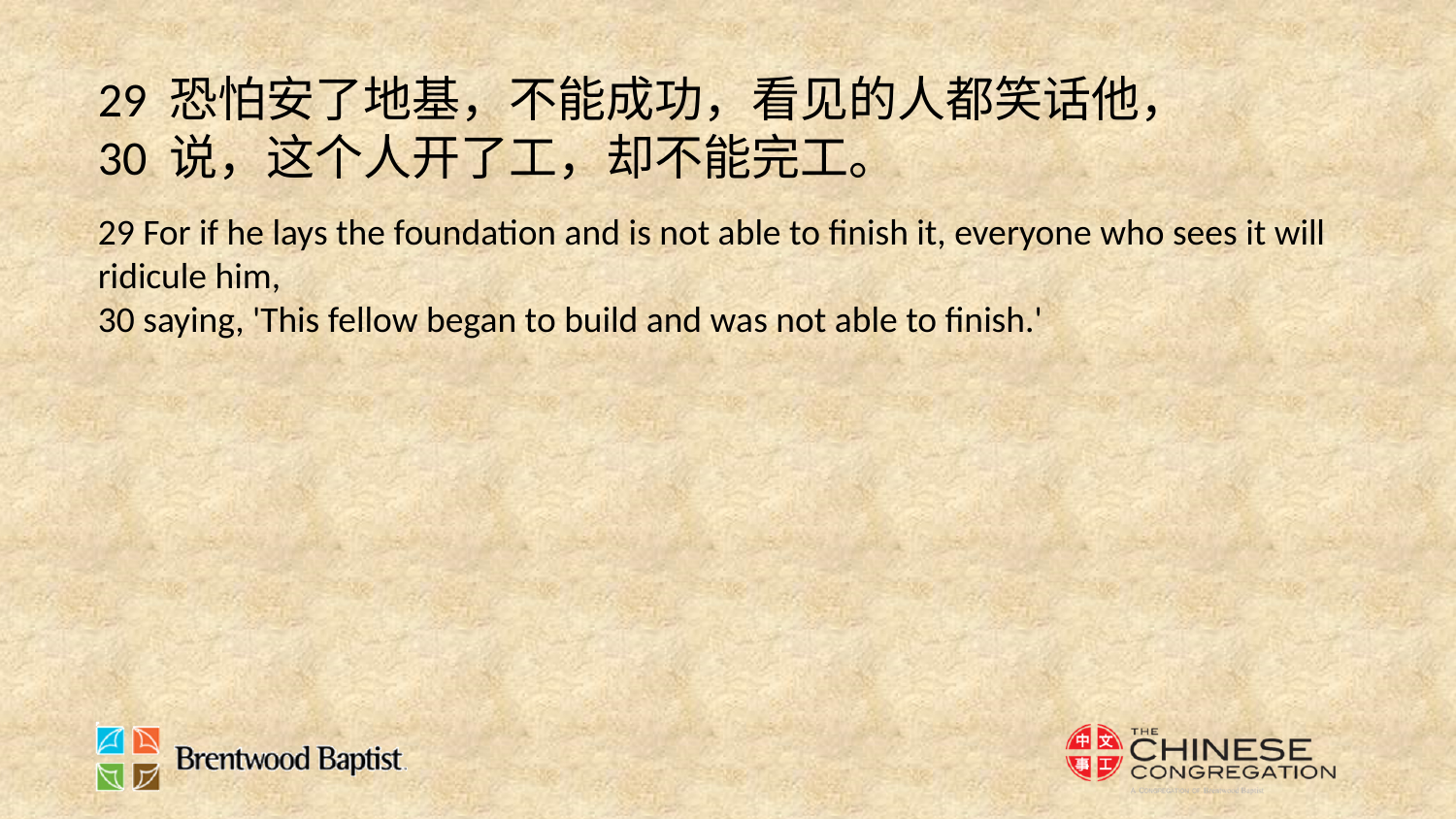

29 恐怕安了地基，不能成功，看见的人都笑话他，
30 说，这个人开了工，却不能完工。

29 For if he lays the foundation and is not able to finish it, everyone who sees it will ridicule him,
30 saying, 'This fellow began to build and was not able to finish.'